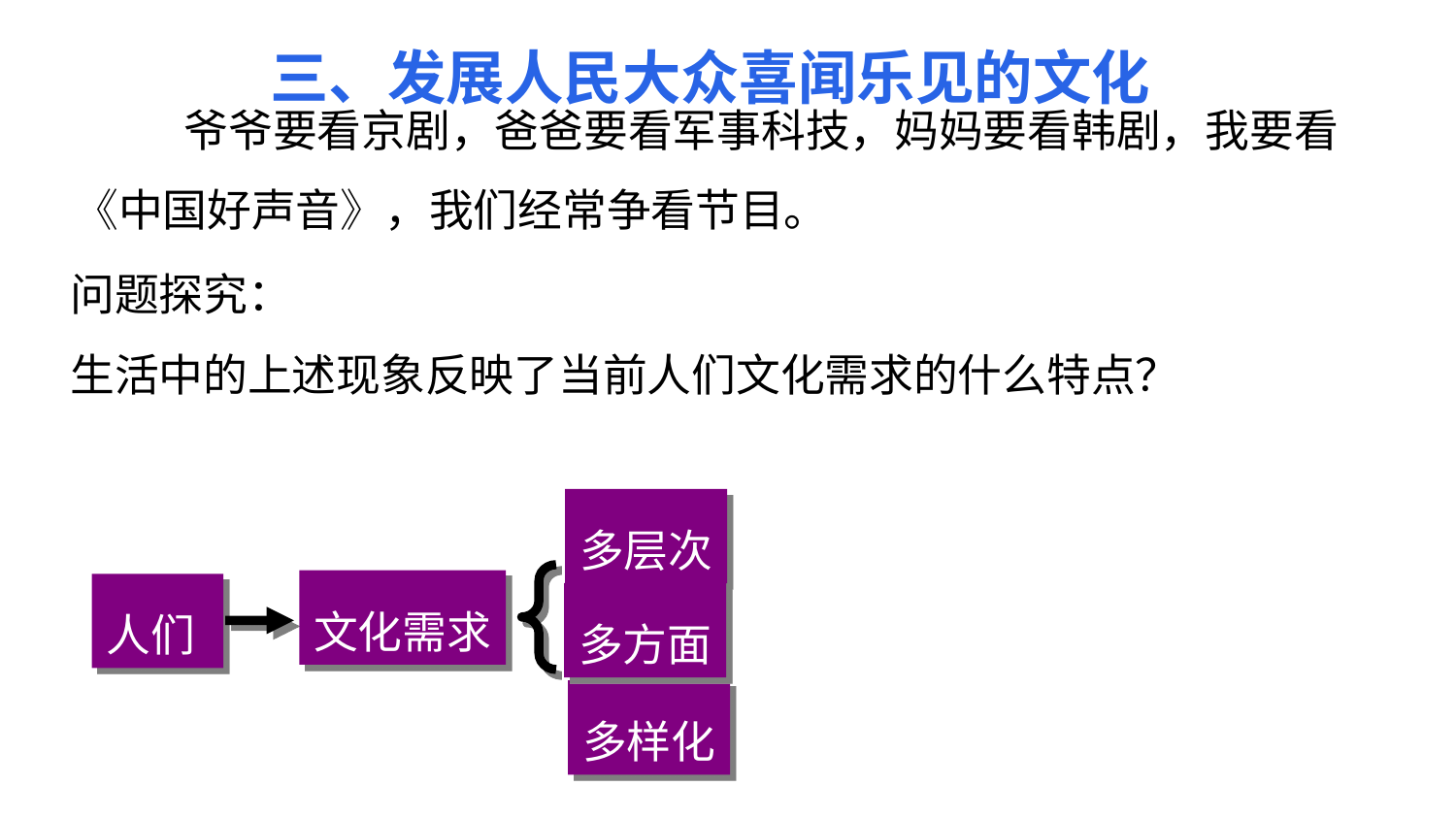

三、发展人民大众喜闻乐见的文化
          爷爷要看京剧，爸爸要看军事科技，妈妈要看韩剧，我要看《中国好声音》，我们经常争看节目。
问题探究：
生活中的上述现象反映了当前人们文化需求的什么特点？
多层次

多方面
多样化
文化需求
人们